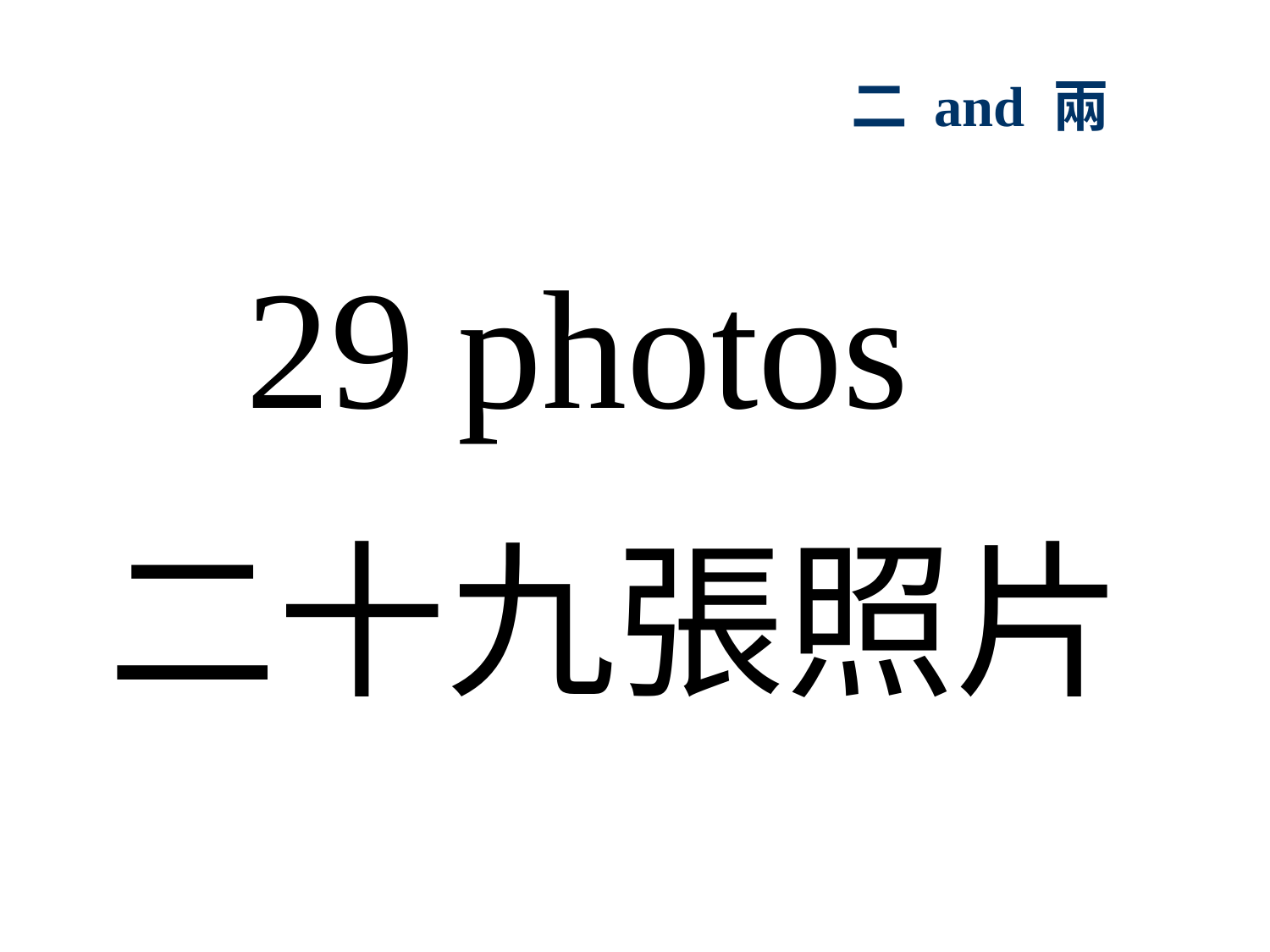

# 二 and 兩
29 photos
二十九張照片